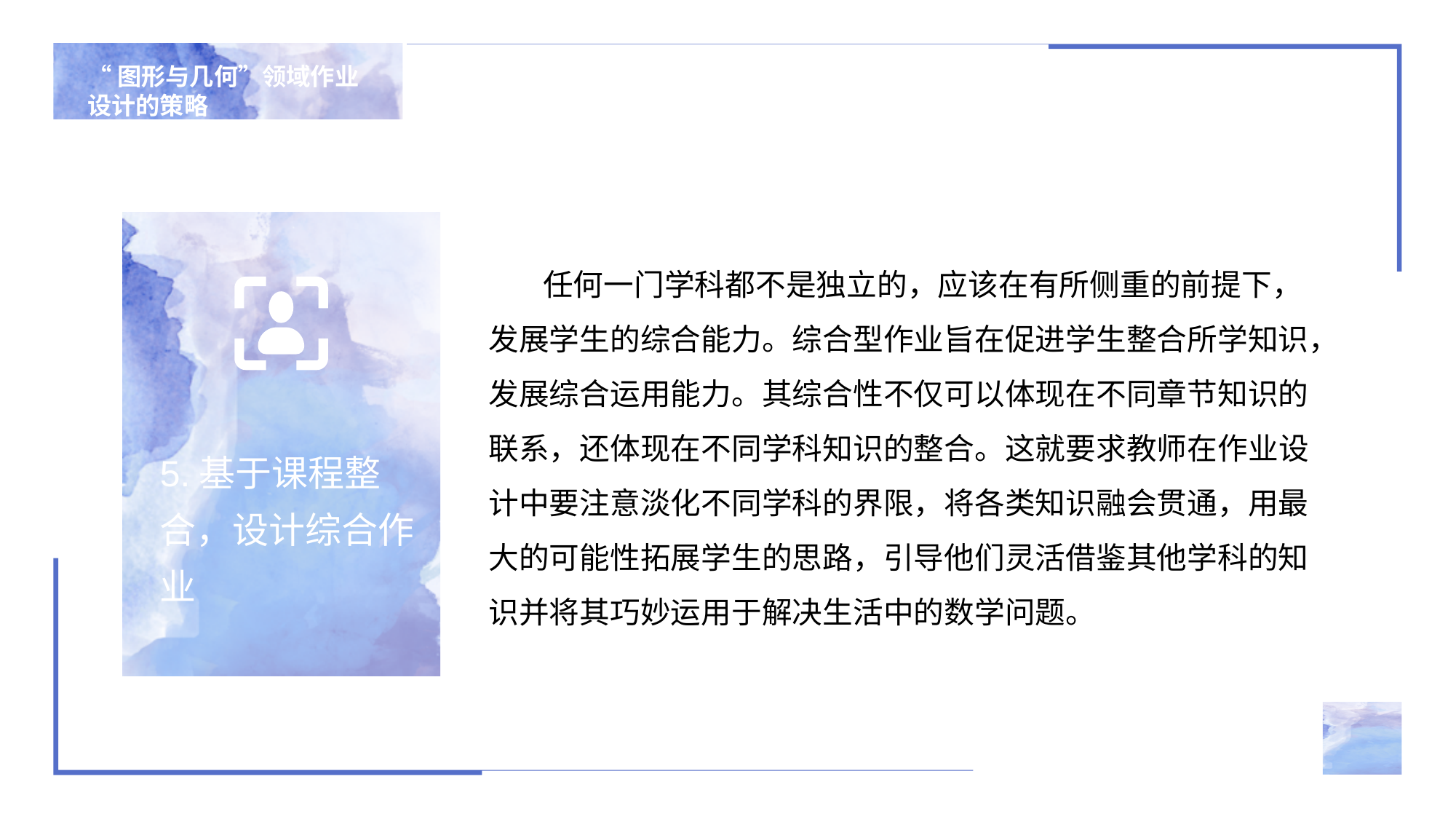

“图形与几何”领域作业设计的策略

       任何一门学科都不是独立的，应该在有所侧重的前提下，发展学生的综合能力。综合型作业旨在促进学生整合所学知识，发展综合运用能力。其综合性不仅可以体现在不同章节知识的联系，还体现在不同学科知识的整合。这就要求教师在作业设计中要注意淡化不同学科的界限，将各类知识融会贯通，用最大的可能性拓展学生的思路，引导他们灵活借鉴其他学科的知识并将其巧妙运用于解决生活中的数学问题。
1.基学生差异，设计分层作业
此处添加详细文本描述，建议与标题相关并符合整体语言风格，语言描述尽量简洁生动。
此处添加详细文本描述，建议与标题相关并符合整体语言风格，语言描述尽量简洁生动。
5.基于课程整合，设计综合作业